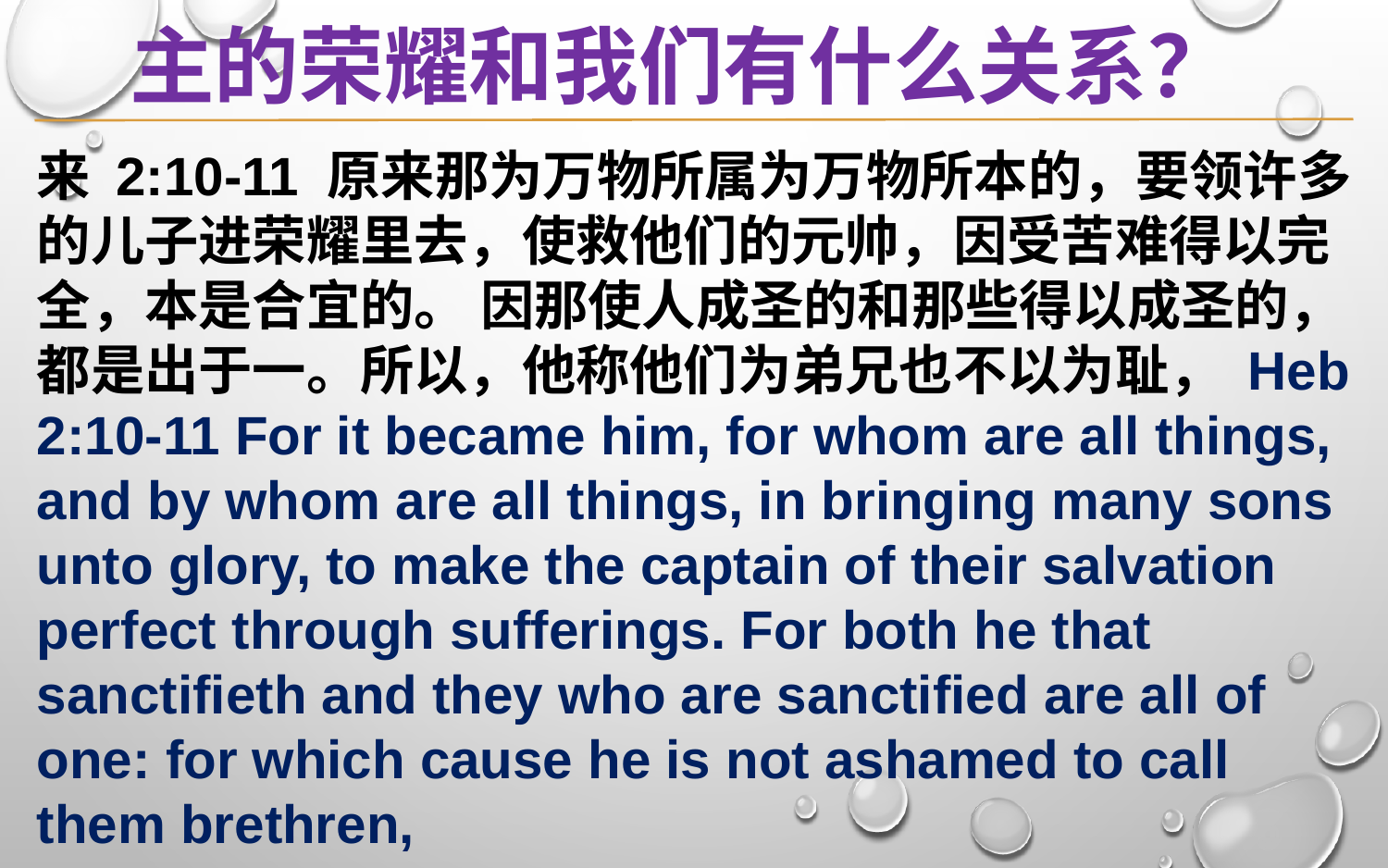

主的荣耀和我们有什么关系？
来 2:10-11 原来那为万物所属为万物所本的，要领许多的儿子进荣耀里去，使救他们的元帅，因受苦难得以完全，本是合宜的。 因那使人成圣的和那些得以成圣的，都是出于一。所以，他称他们为弟兄也不以为耻， Heb 2:10-11 For it became him, for whom are all things, and by whom are all things, in bringing many sons unto glory, to make the captain of their salvation perfect through sufferings. For both he that sanctifieth and they who are sanctified are all of one: for which cause he is not ashamed to call them brethren,